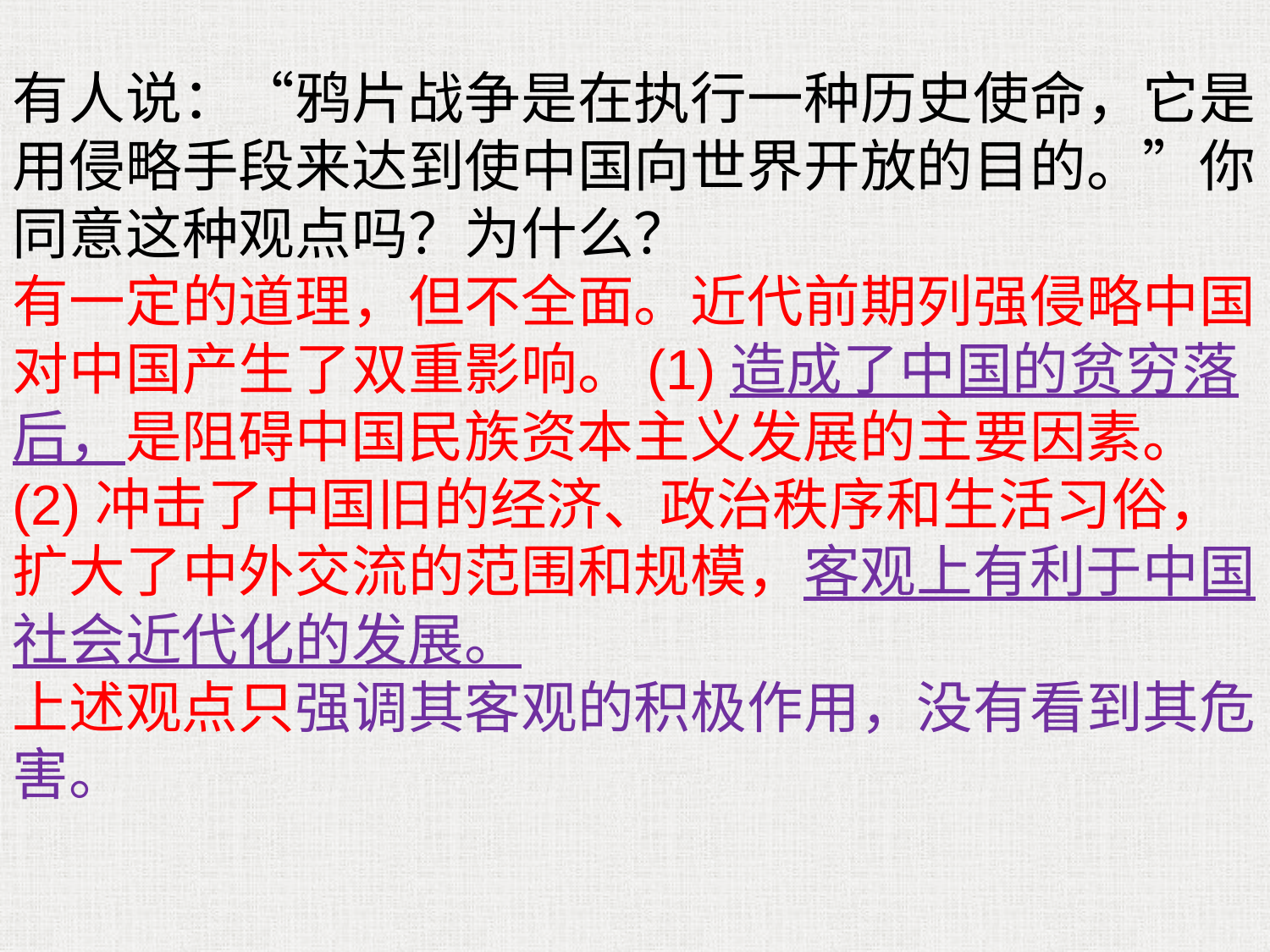

有人说：“鸦片战争是在执行一种历史使命，它是用侵略手段来达到使中国向世界开放的目的。”你同意这种观点吗？为什么？
有一定的道理，但不全面。近代前期列强侵略中国对中国产生了双重影响。(1)造成了中国的贫穷落后，是阻碍中国民族资本主义发展的主要因素。
(2)冲击了中国旧的经济、政治秩序和生活习俗，扩大了中外交流的范围和规模，客观上有利于中国社会近代化的发展。
上述观点只强调其客观的积极作用，没有看到其危害。